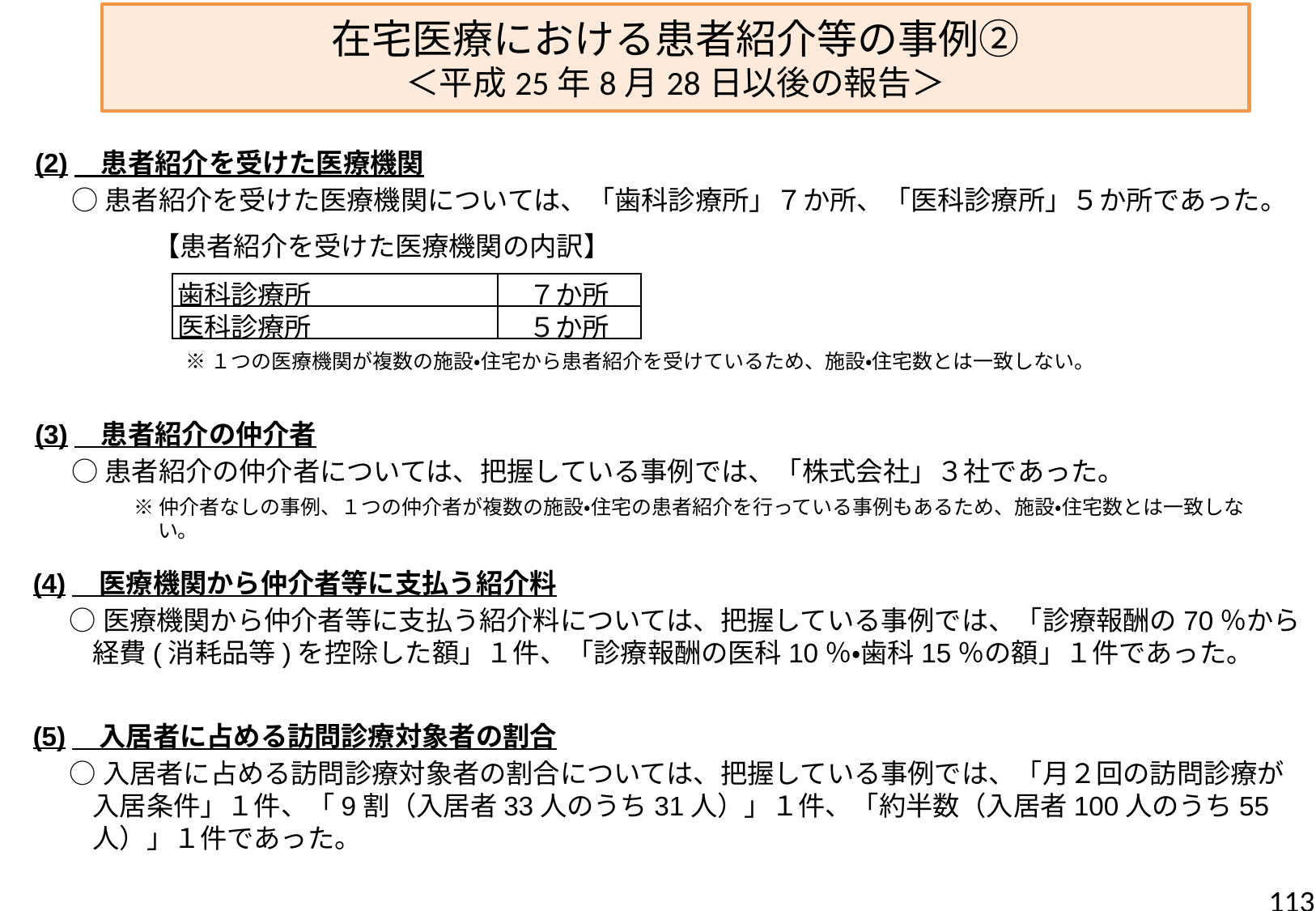

# 在宅医療における患者紹介等の事例② ＜平成25年8月28日以後の報告＞
(2)　患者紹介を受けた医療機関
○患者紹介を受けた医療機関については、「歯科診療所」７か所、「医科診療所」５か所であった。
【患者紹介を受けた医療機関の内訳】
| 歯科診療所 | ７か所 |
| --- | --- |
| 医科診療所 | ５か所 |
※１つの医療機関が複数の施設・住宅から患者紹介を受けているため、施設・住宅数とは一致しない。
(3)　患者紹介の仲介者
○患者紹介の仲介者については、把握している事例では、「株式会社」３社であった。
※仲介者なしの事例、１つの仲介者が複数の施設・住宅の患者紹介を行っている事例もあるため、施設・住宅数とは一致しない。
(4)　医療機関から仲介者等に支払う紹介料
○医療機関から仲介者等に支払う紹介料については、把握している事例では、「診療報酬の70％から経費(消耗品等)を控除した額」１件、「診療報酬の医科10％・歯科15％の額」１件であった。
(5)　入居者に占める訪問診療対象者の割合
○入居者に占める訪問診療対象者の割合については、把握している事例では、「月２回の訪問診療が入居条件」１件、「9割（入居者33人のうち31人）」１件、「約半数（入居者100人のうち55人）」１件であった。
113